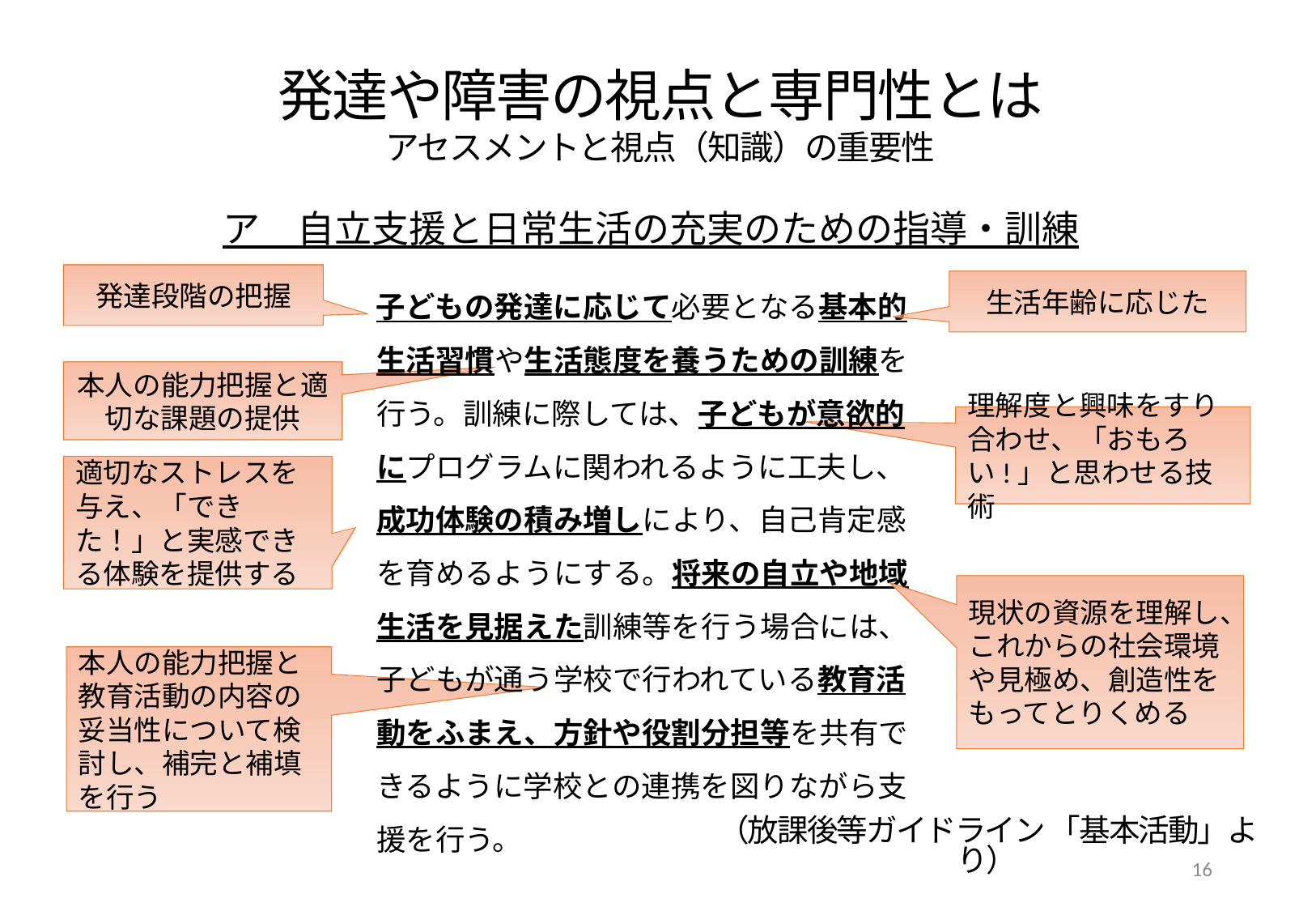

発達や障害の視点と専門性とは
アセスメントと視点（知識）の重要性
ア　自立支援と日常生活の充実のための指導・訓練
子どもの発達に応じて必要となる基本的生活習慣や生活態度を養うための訓練を行う。訓練に際しては、子どもが意欲的にプログラムに関われるように工夫し、成功体験の積み増しにより、自己肯定感を育めるようにする。将来の自立や地域生活を見据えた訓練等を行う場合には、子どもが通う学校で行われている教育活動をふまえ、方針や役割分担等を共有できるように学校との連携を図りながら支援を行う。
発達段階の把握
生活年齢に応じた
本人の能力把握と適切な課題の提供
理解度と興味をすり合わせ、「おもろい!」と思わせる技術
適切なストレスを与え、「できた！」と実感できる体験を提供する
現状の資源を理解し、これからの社会環境や見極め、創造性をもってとりくめる
本人の能力把握と教育活動の内容の妥当性について検討し、補完と補填を行う
（放課後等ガイドライン 「基本活動」より）
16